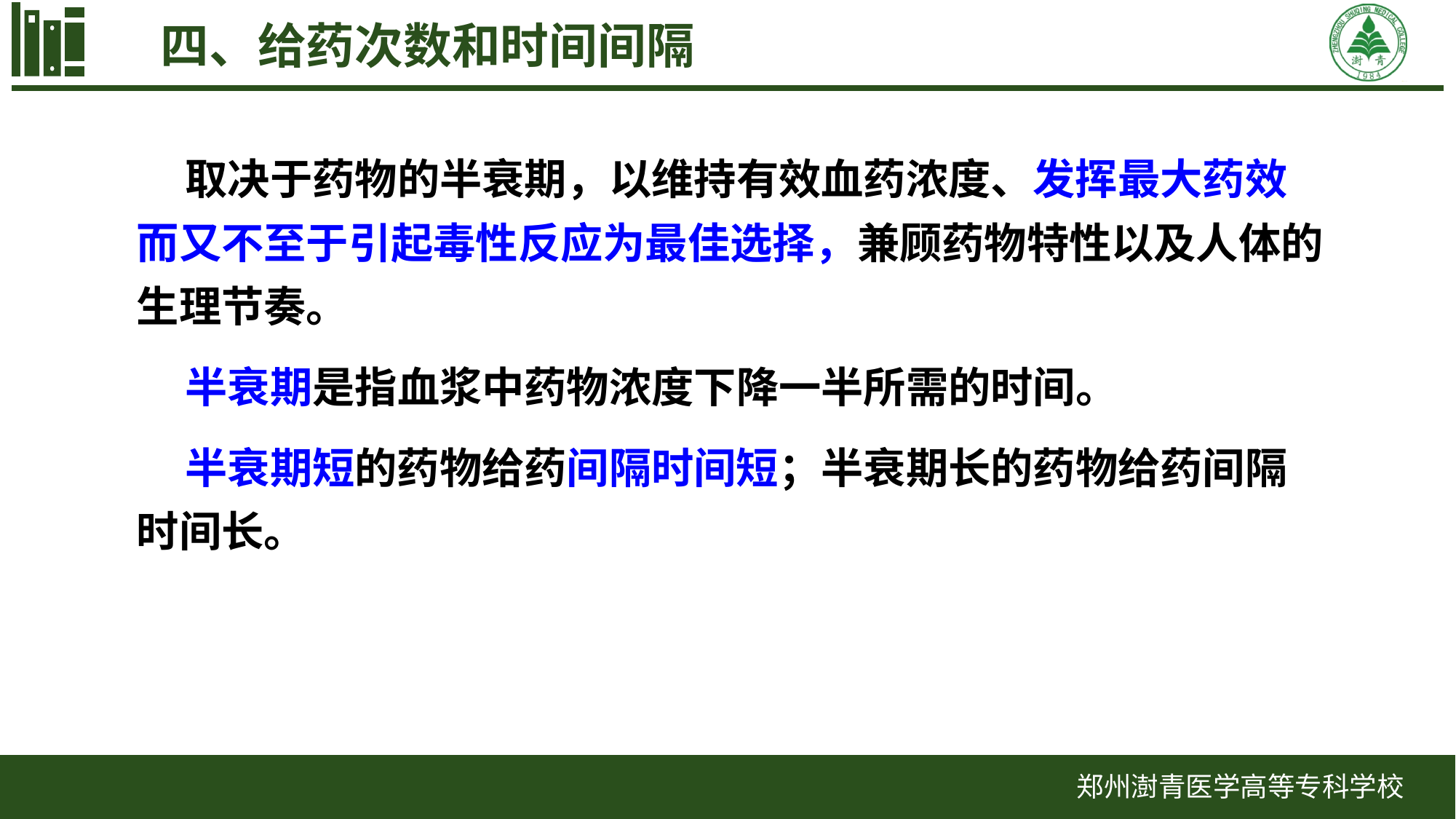

四、给药次数和时间间隔
    取决于药物的半衰期，以维持有效血药浓度、发挥最大药效而又不至于引起毒性反应为最佳选择，兼顾药物特性以及人体的生理节奏。
    半衰期是指血浆中药物浓度下降一半所需的时间。
    半衰期短的药物给药间隔时间短；半衰期长的药物给药间隔时间长。
郑州澍青医学高等专科学校